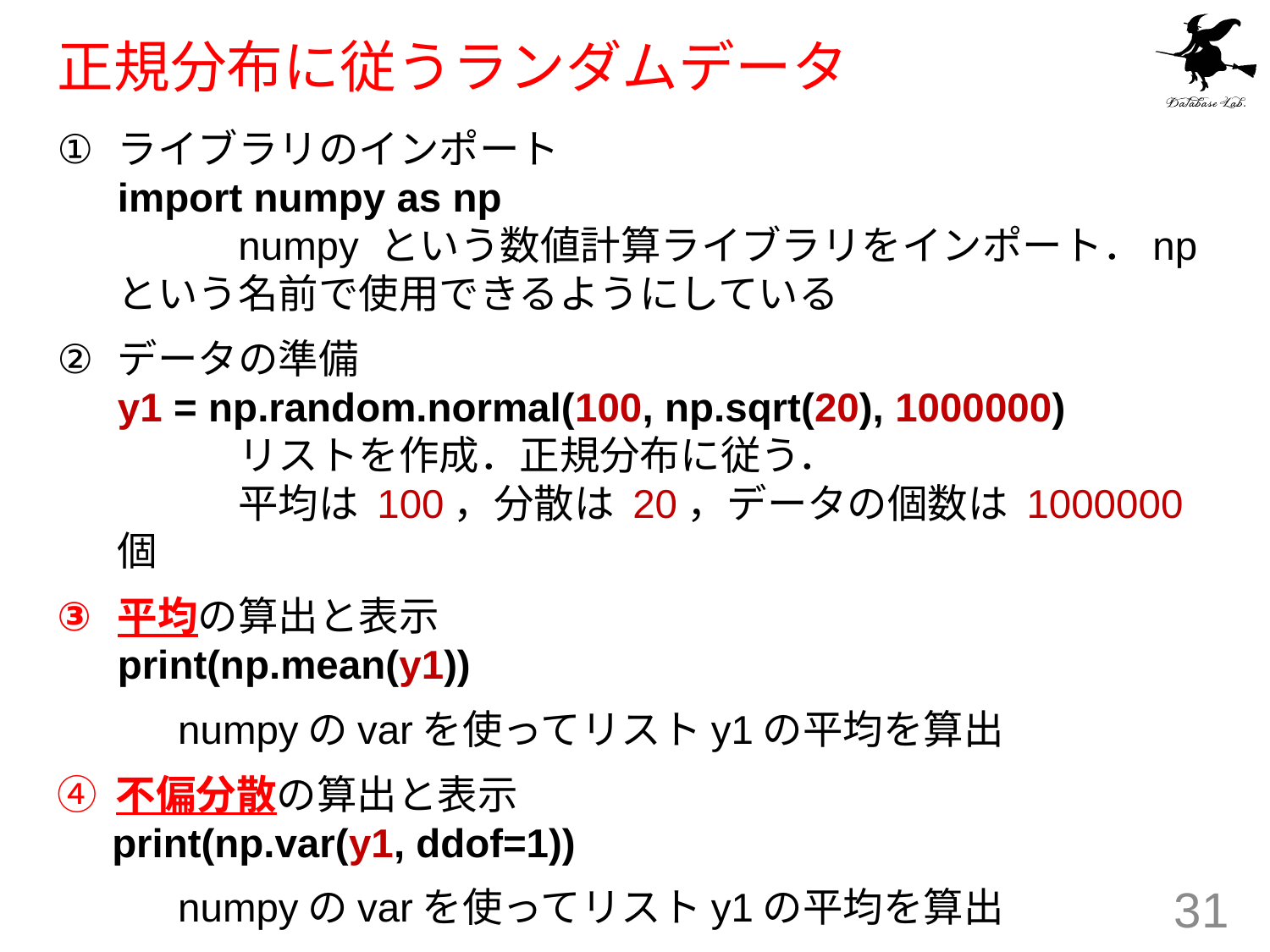

# 正規分布に従うランダムデータ
ライブラリのインポート
import numpy as np
	numpy という数値計算ライブラリをインポート．np	という名前で使用できるようにしている
データの準備
y1 = np.random.normal(100, np.sqrt(20), 1000000)
	リストを作成．正規分布に従う．
	平均は 100，分散は 20，データの個数は 1000000個
平均の算出と表示
print(np.mean(y1))
	numpyのvarを使ってリストy1の平均を算出
④ 不偏分散の算出と表示
     print(np.var(y1, ddof=1))
	numpyのvarを使ってリストy1の平均を算出
31